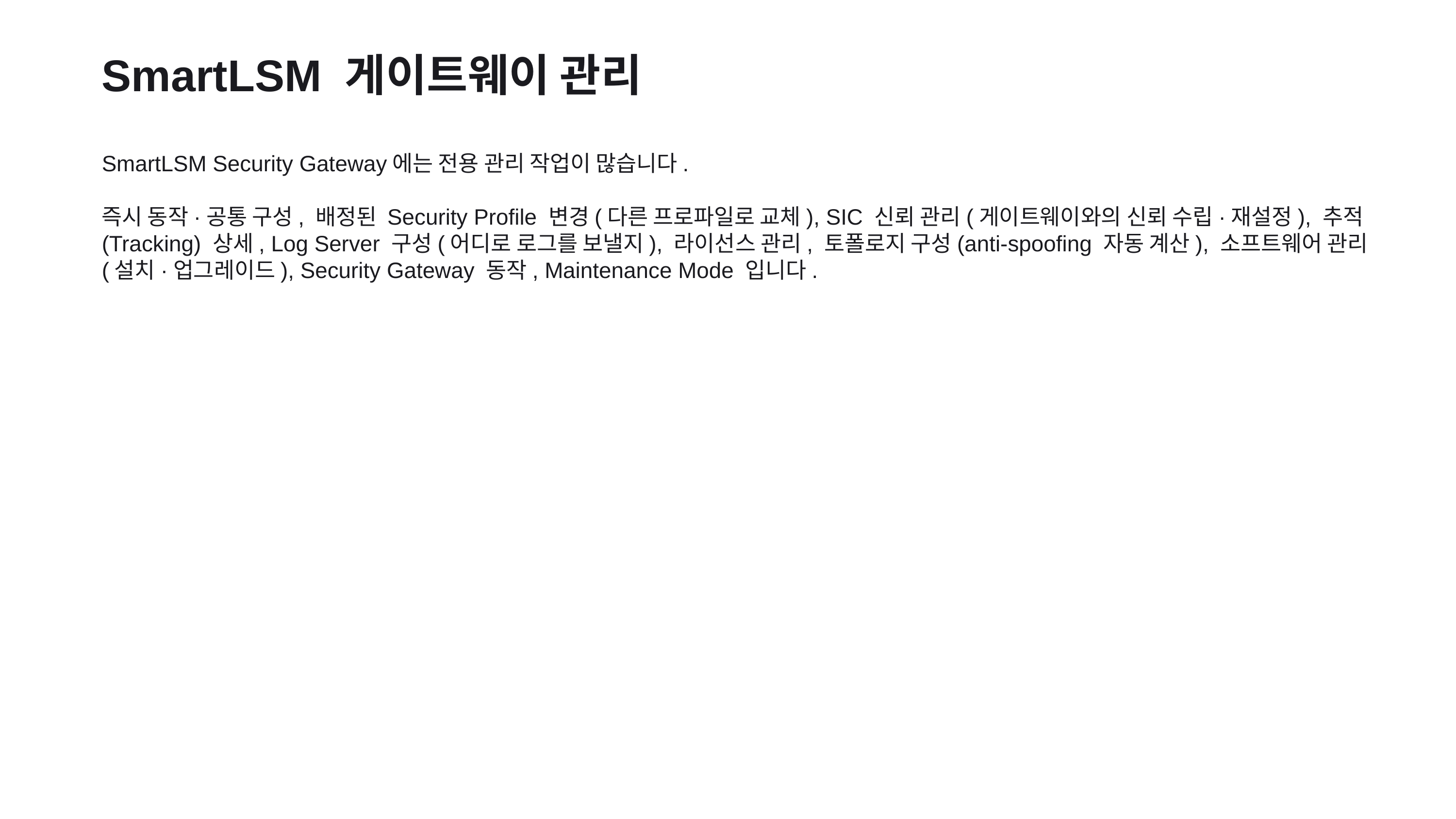

SmartLSM 게이트웨이 관리
SmartLSM Security Gateway에는 전용 관리 작업이 많습니다.

즉시 동작·공통 구성, 배정된 Security Profile 변경(다른 프로파일로 교체), SIC 신뢰 관리(게이트웨이와의 신뢰 수립·재설정), 추적(Tracking) 상세, Log Server 구성(어디로 로그를 보낼지), 라이선스 관리, 토폴로지 구성(anti-spoofing 자동 계산), 소프트웨어 관리(설치·업그레이드), Security Gateway 동작, Maintenance Mode 입니다.